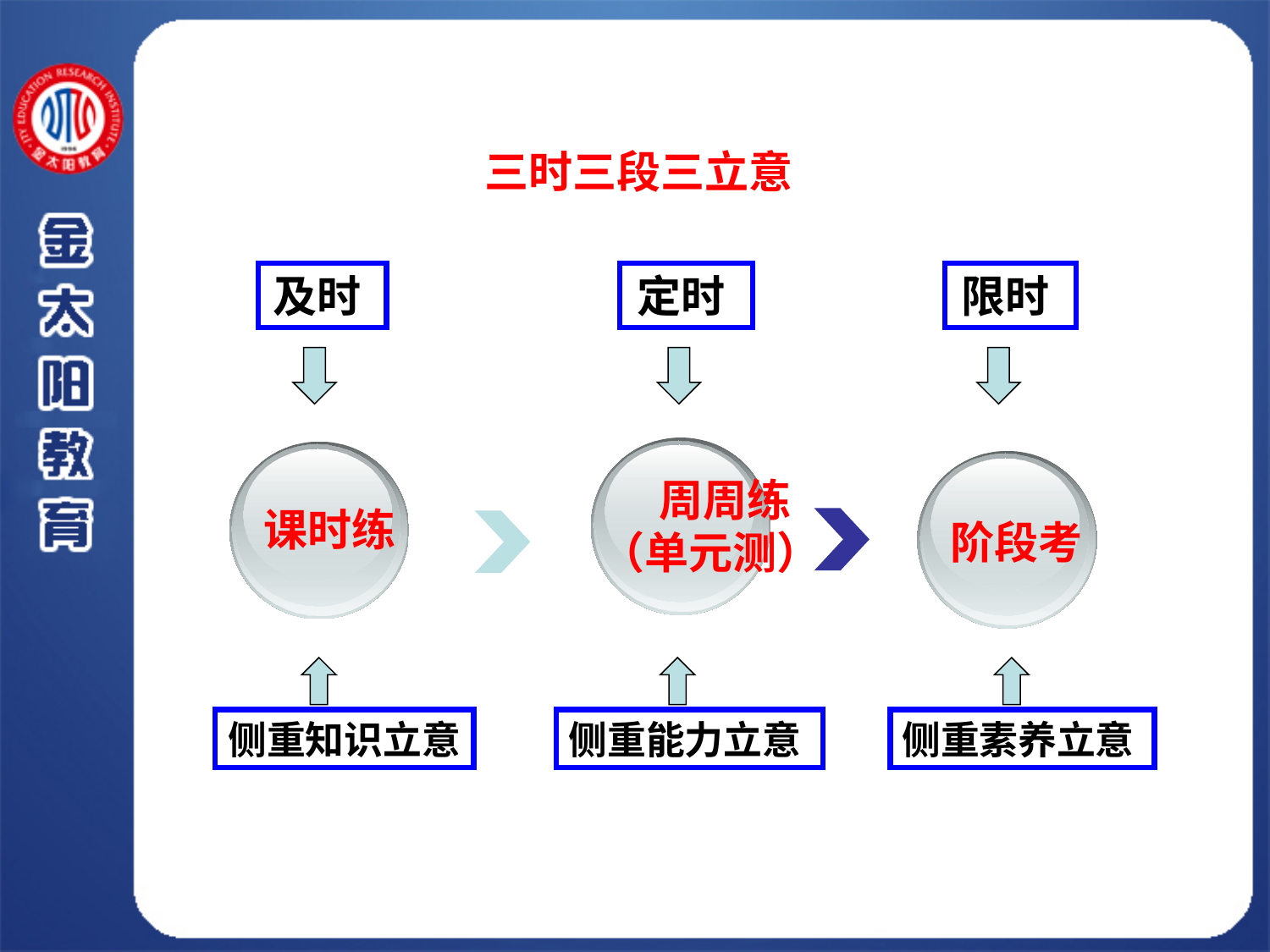

三时三段三立意
及时
定时
限时

      周周练
   （单元测）

课时练
阶段考

侧重知识立意
侧重能力立意
侧重素养立意